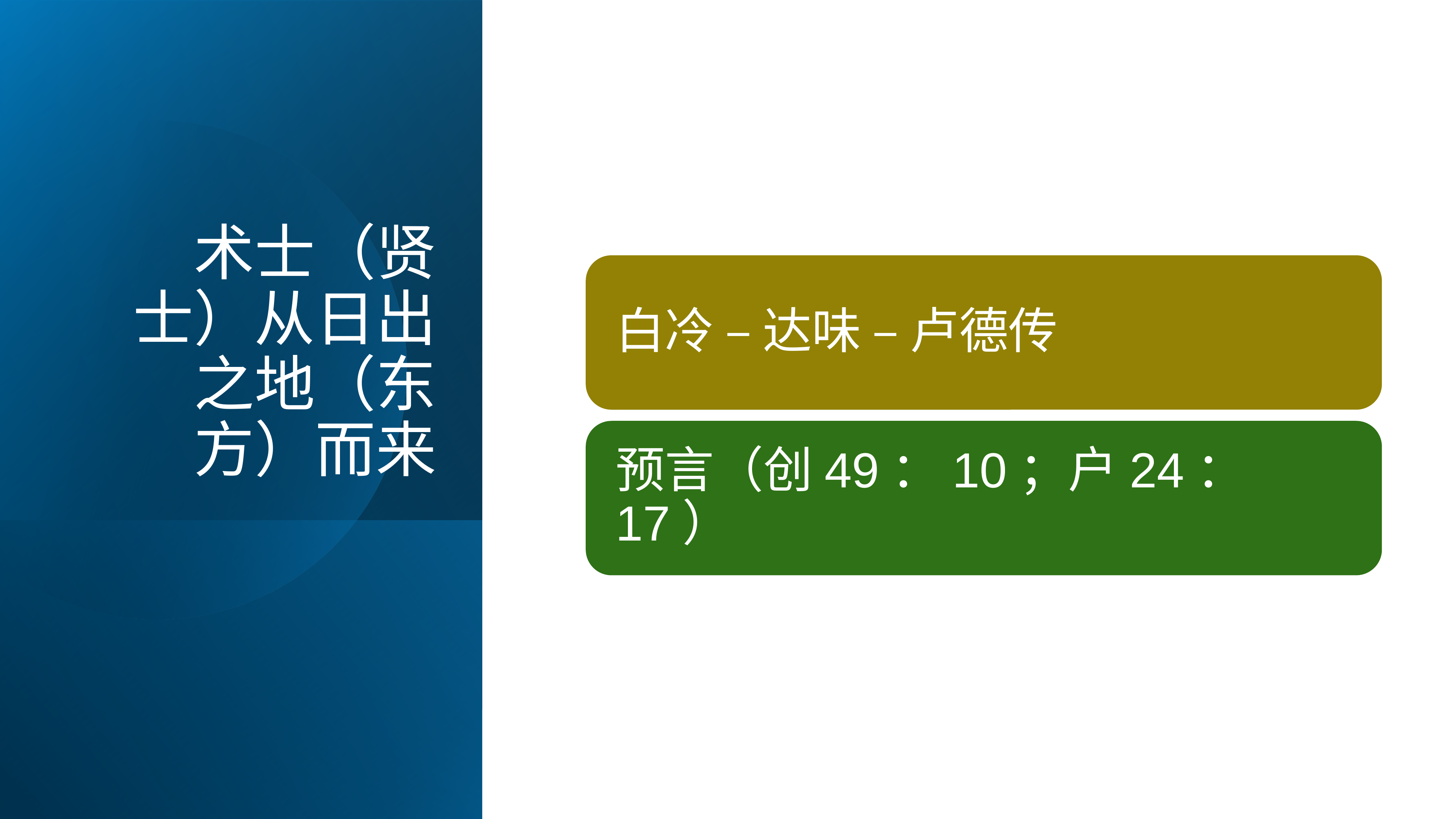

白冷 – 达味 – 卢德传
预言（创49：10；户24：17）

# 术士（贤士）从日出之地（东方）而来